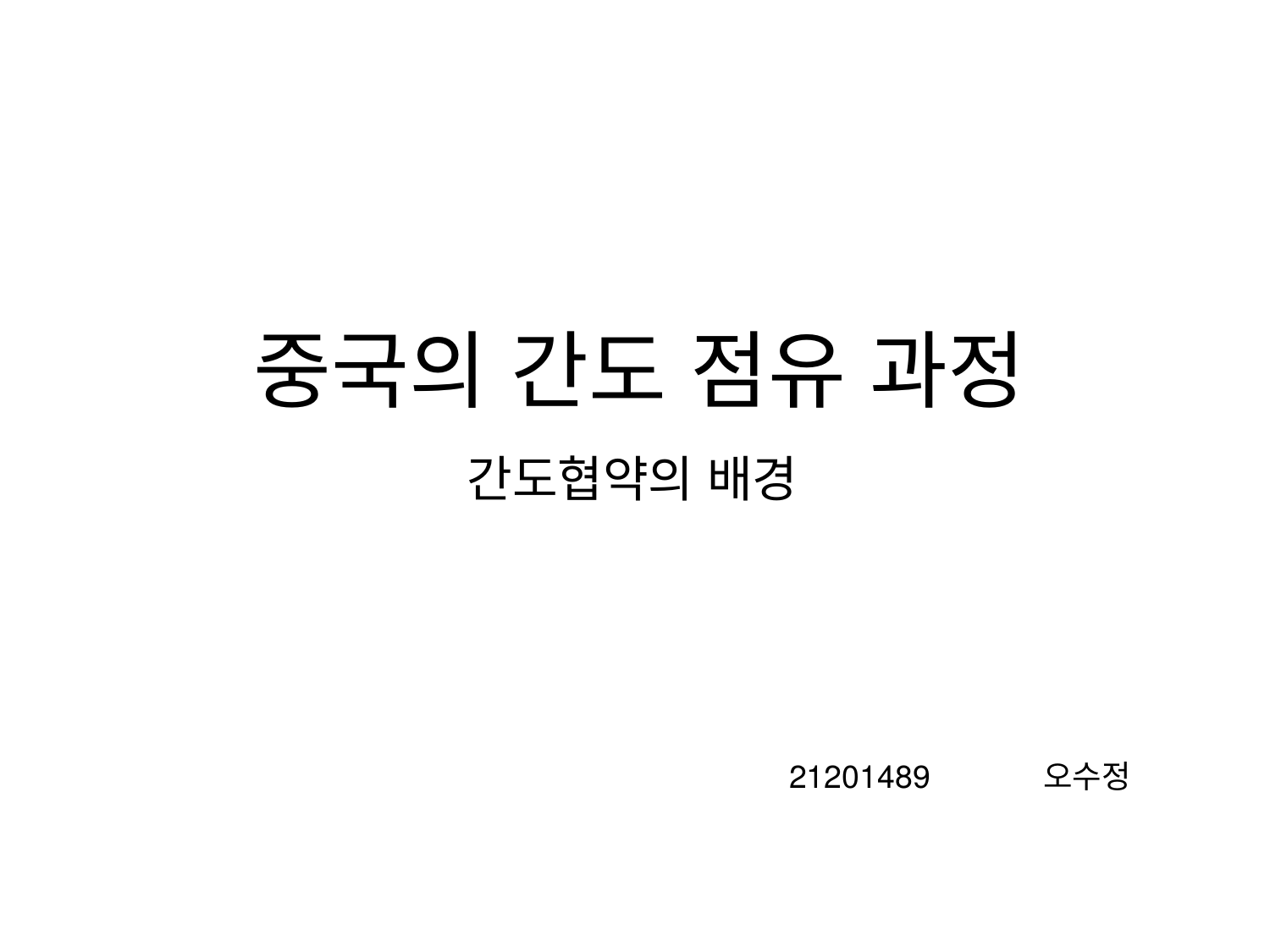

# 중국의 간도 점유 과정
간도협약의 배경
21201489	오수정